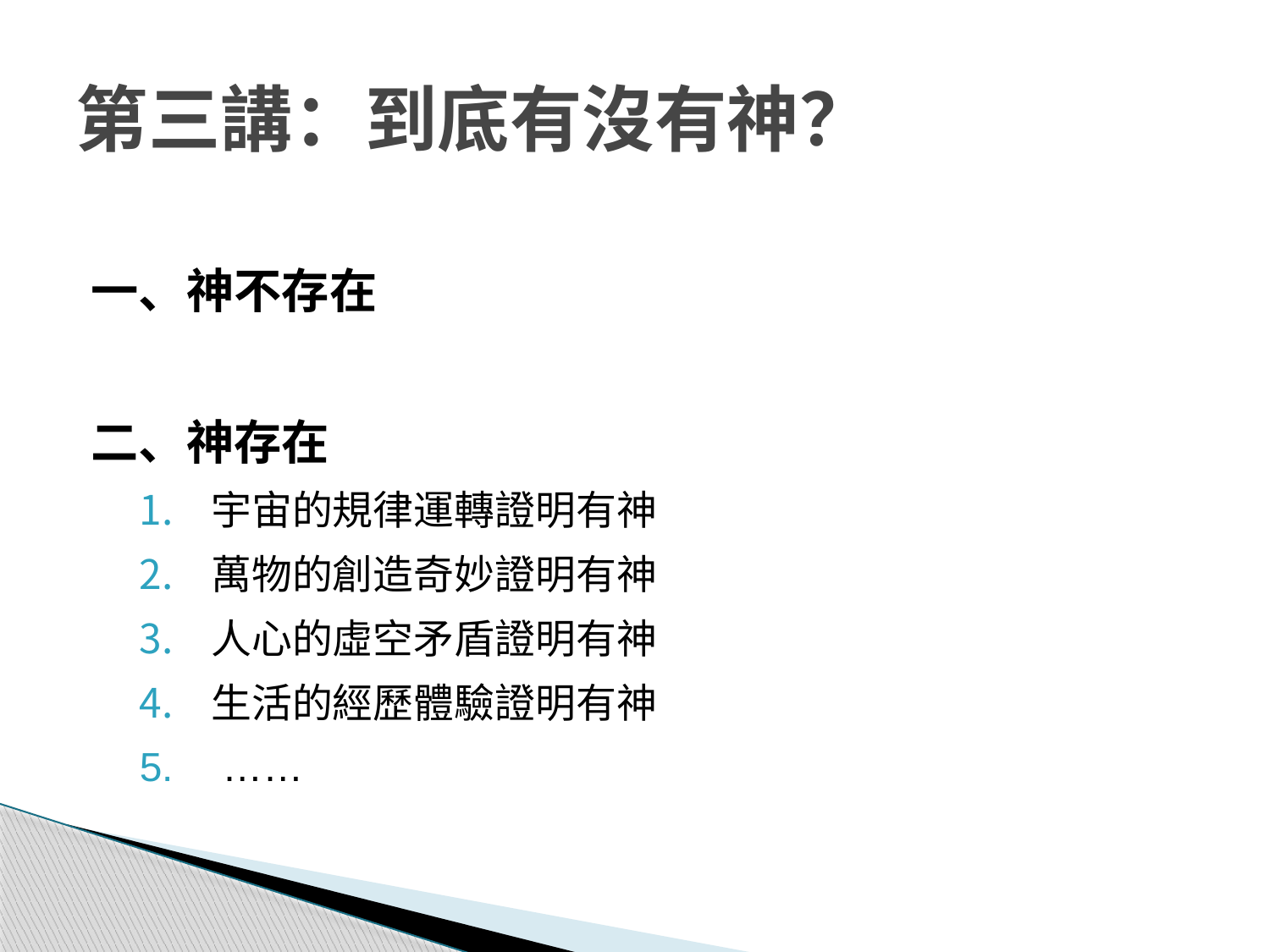

# 第三講：到底有沒有神？
一、神不存在

二、神存在
宇宙的規律運轉證明有神
萬物的創造奇妙證明有神
人心的虛空矛盾證明有神
生活的經歷體驗證明有神
 ……